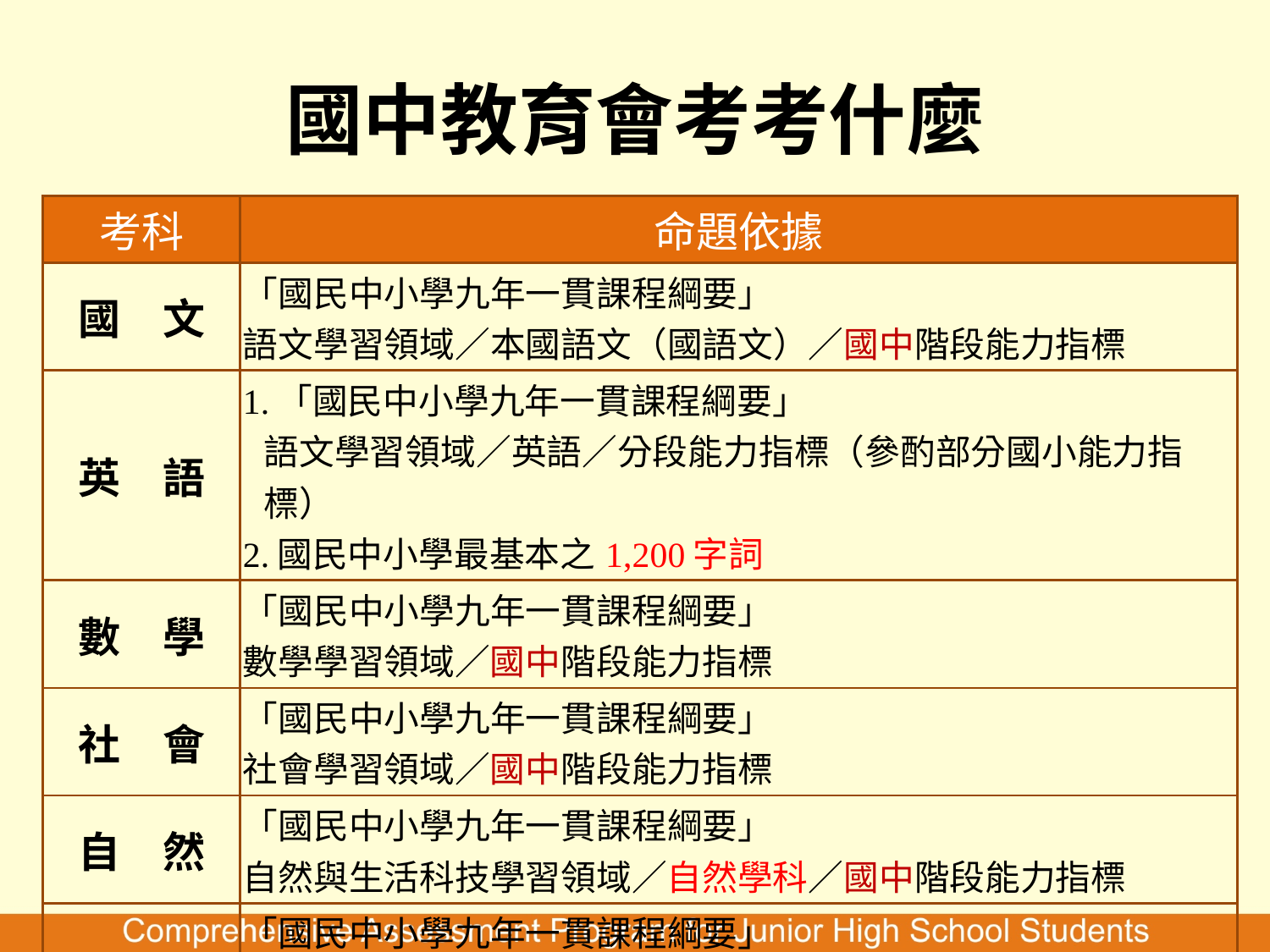

# 國中教育會考考什麼
| 考科 | 命題依據 |
| --- | --- |
| 國　文 | 「國民中小學九年一貫課程綱要」 語文學習領域／本國語文（國語文）／國中階段能力指標 |
| 英　語 | 1.「國民中小學九年一貫課程綱要」 語文學習領域／英語／分段能力指標（參酌部分國小能力指標） 2.國民中小學最基本之1,200字詞 |
| 數　學 | 「國民中小學九年一貫課程綱要」 數學學習領域／國中階段能力指標 |
| 社　會 | 「國民中小學九年一貫課程綱要」 社會學習領域／國中階段能力指標 |
| 自　然 | 「國民中小學九年一貫課程綱要」 自然與生活科技學習領域／自然學科／國中階段能力指標 |
| 寫作測驗 | 「國民中小學九年一貫課程綱要」 語文學習領域／本國語文（國語文）／國中階段寫作能力指標，並參酌部分國小階段寫作能力指標 |